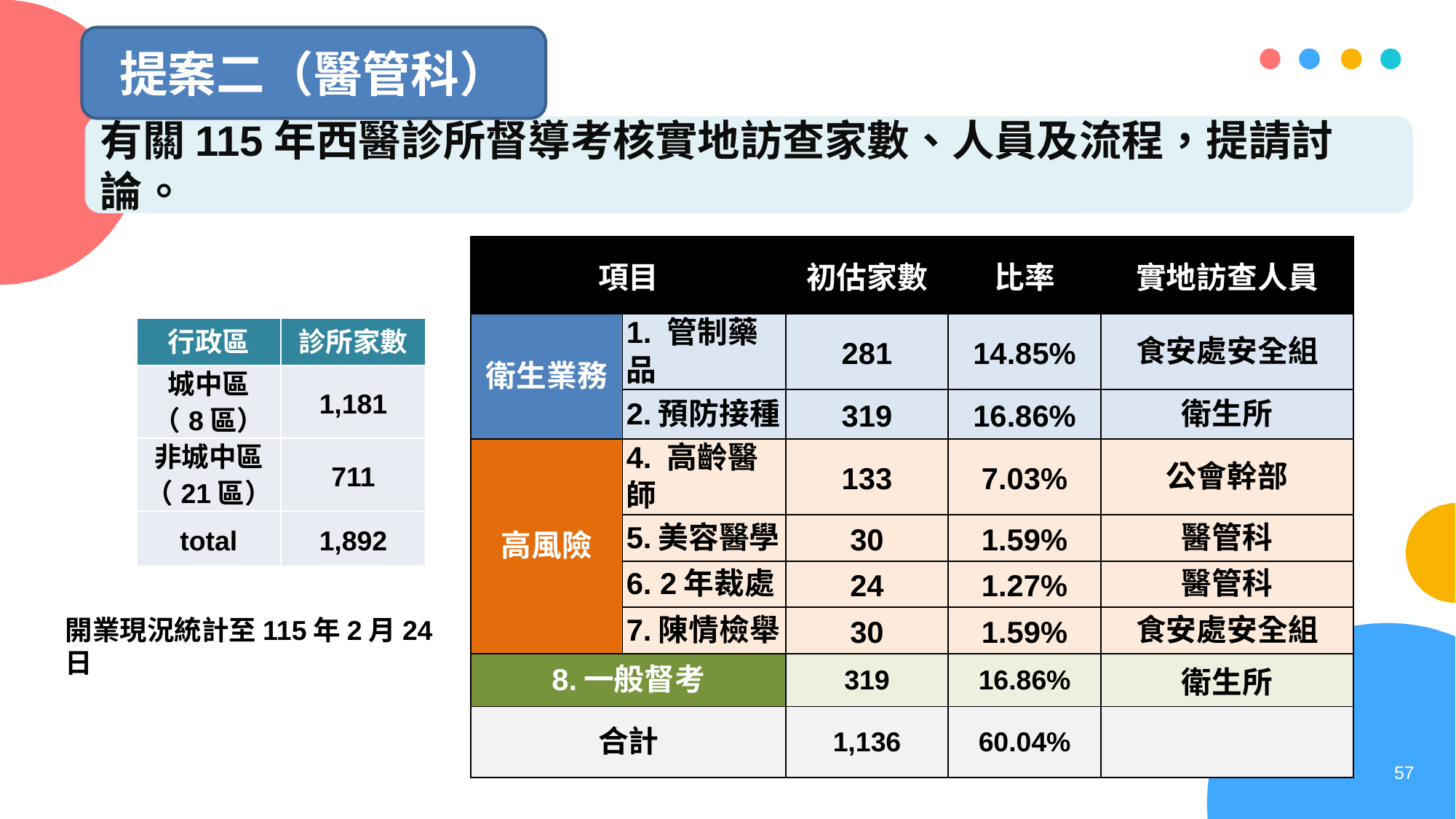

提案二（醫管科）
有關115年西醫診所督導考核實地訪查家數、人員及流程，提請討論。
| 項目 |  | 初估家數 | 比率 | 實地訪查人員 |
| --- | --- | --- | --- | --- |
| 衛生業務 | 1. 管制藥品 | 281 | 14.85% | 食安處安全組 |
|  | 2.預防接種 | 319 | 16.86% | 衛生所 |
| 高風險 | 4. 高齡醫師 | 133 | 7.03% | 公會幹部 |
|  | 5.美容醫學 | 30 | 1.59% | 醫管科 |
|  | 6. 2年裁處 | 24 | 1.27% | 醫管科 |
|  | 7.陳情檢舉 | 30 | 1.59% | 食安處安全組 |
| 8.一般督考 |  | 319 | 16.86% | 衛生所 |
| 合計 |  | 1,136 | 60.04% |  |
| 行政區 | 診所家數 |
| --- | --- |
| 城中區 （8區） | 1,181 |
| 非城中區 （21區） | 711 |
| total | 1,892 |
開業現況統計至115年2月24日
57